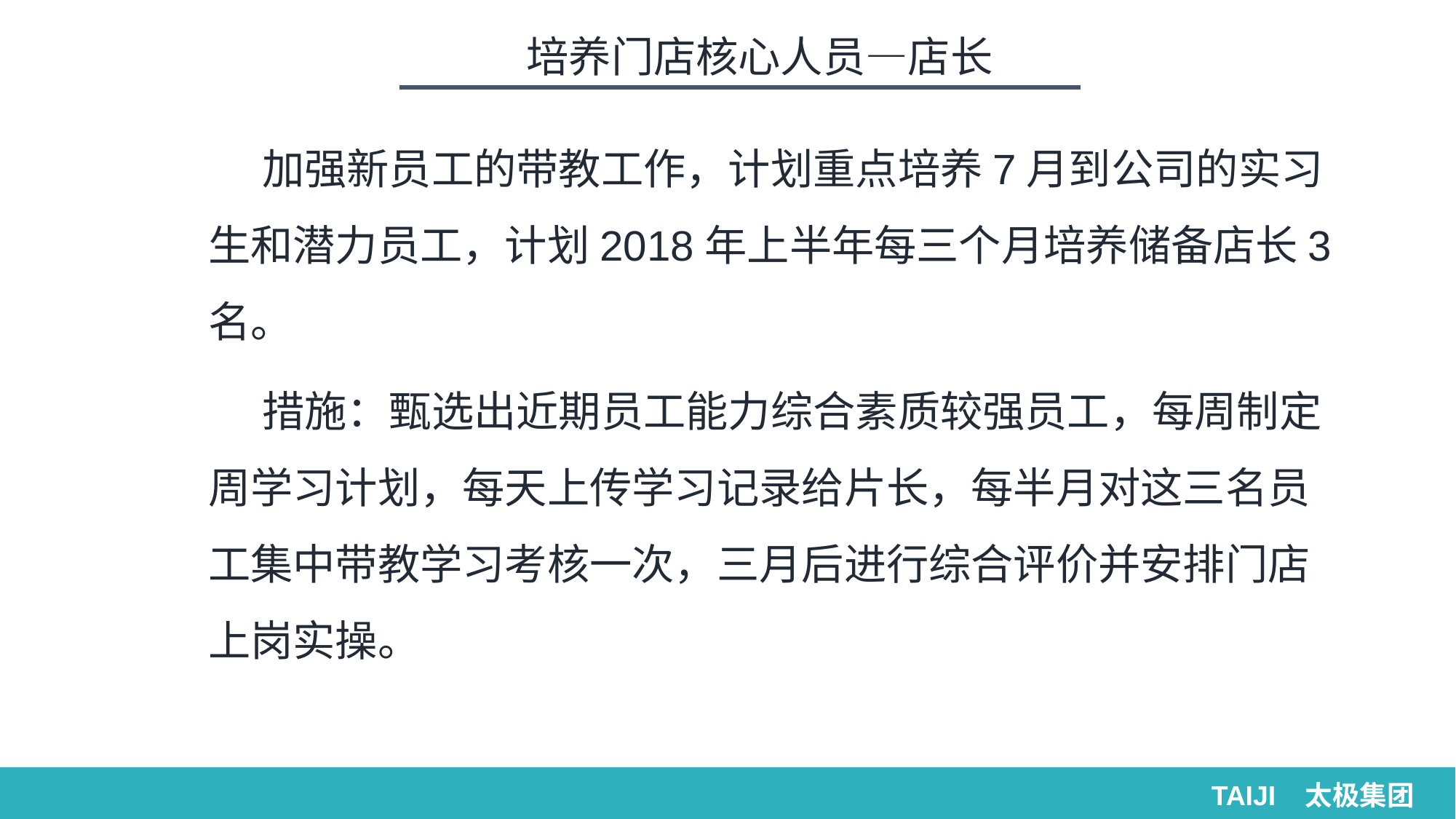

培养门店核心人员—店长

加强新员工的带教工作，计划重点培养7月到公司的实习生和潜力员工，计划2018年上半年每三个月培养储备店长3名。
措施：甄选出近期员工能力综合素质较强员工，每周制定周学习计划，每天上传学习记录给片长，每半月对这三名员工集中带教学习考核一次，三月后进行综合评价并安排门店上岗实操。

TAIJI   太极集团